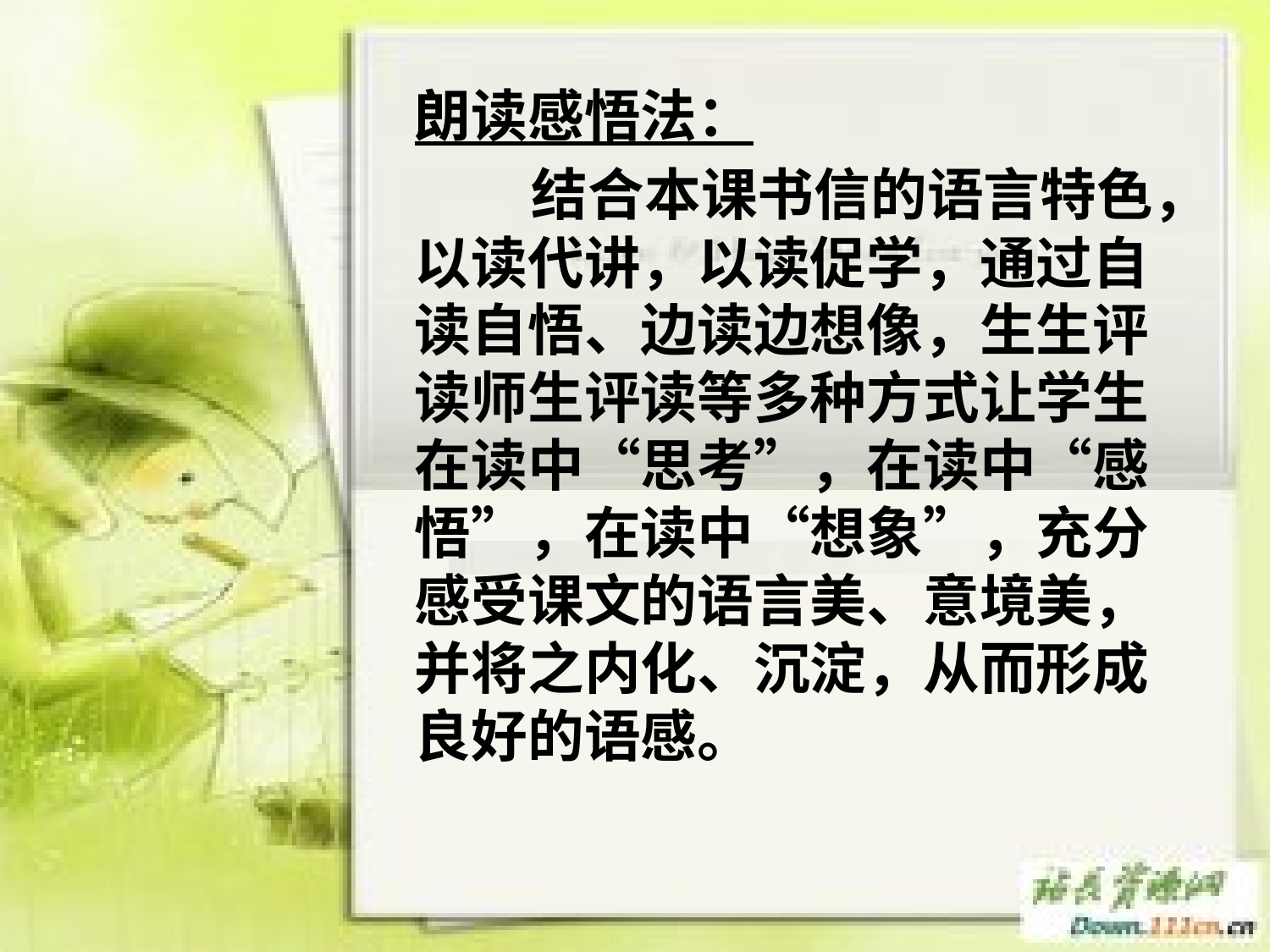

朗读感悟法：
        结合本课书信的语言特色，以读代讲，以读促学，通过自读自悟、边读边想像，生生评读师生评读等多种方式让学生在读中“思考”，在读中“感悟”，在读中“想象”，充分感受课文的语言美、意境美，并将之内化、沉淀，从而形成良好的语感。